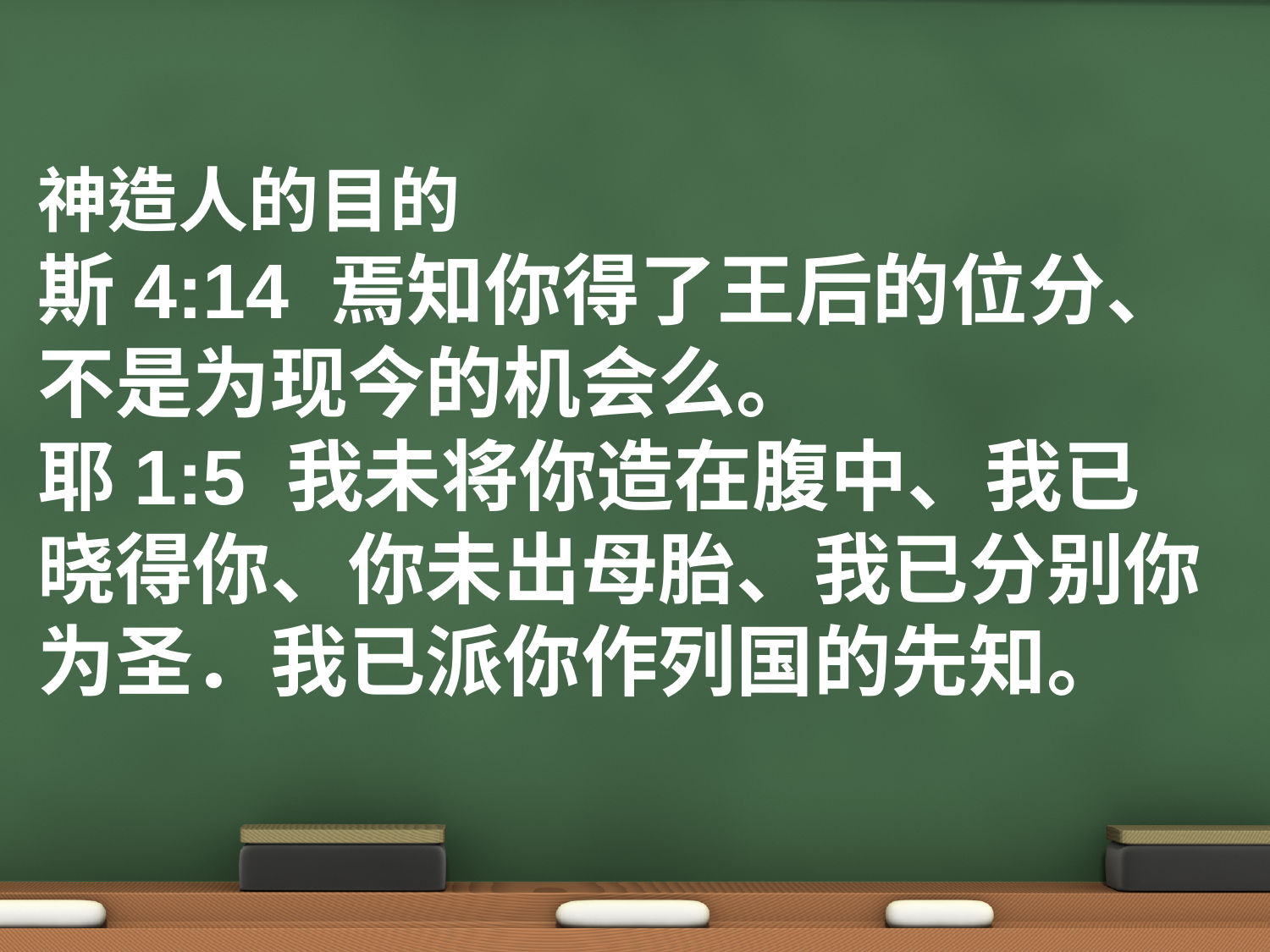

神造人的目的
斯4:14 焉知你得了王后的位分、不是为现今的机会么。
耶1:5 我未将你造在腹中、我已晓得你、你未出母胎、我已分别你为圣．我已派你作列国的先知。